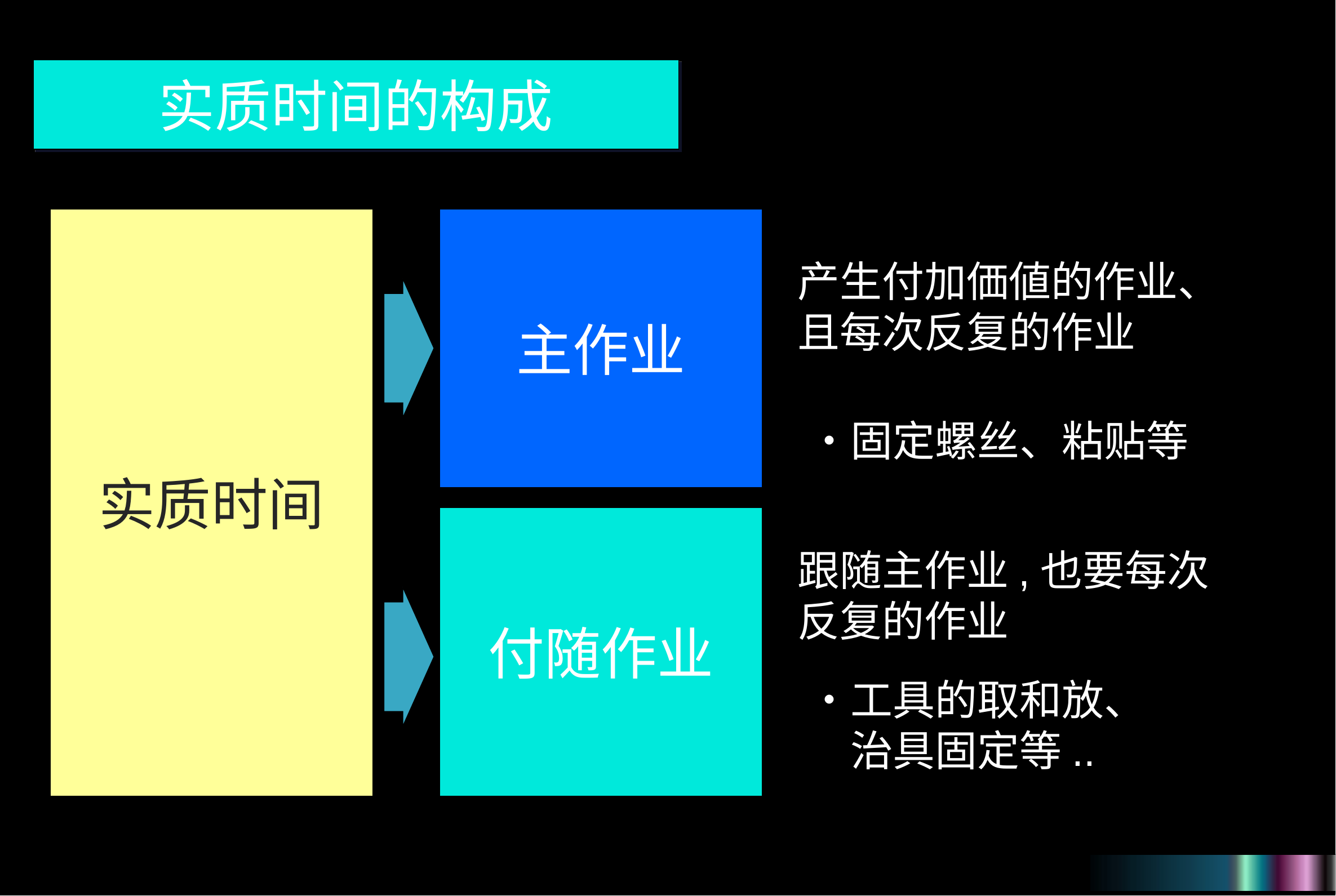

实质时间的构成
实质时间
主作业

产生付加価値的作业、且每次反复的作业

・固定螺丝、粘贴等
付随作业

跟随主作业,也要每次反复的作业

・工具的取和放、
　治具固定等..